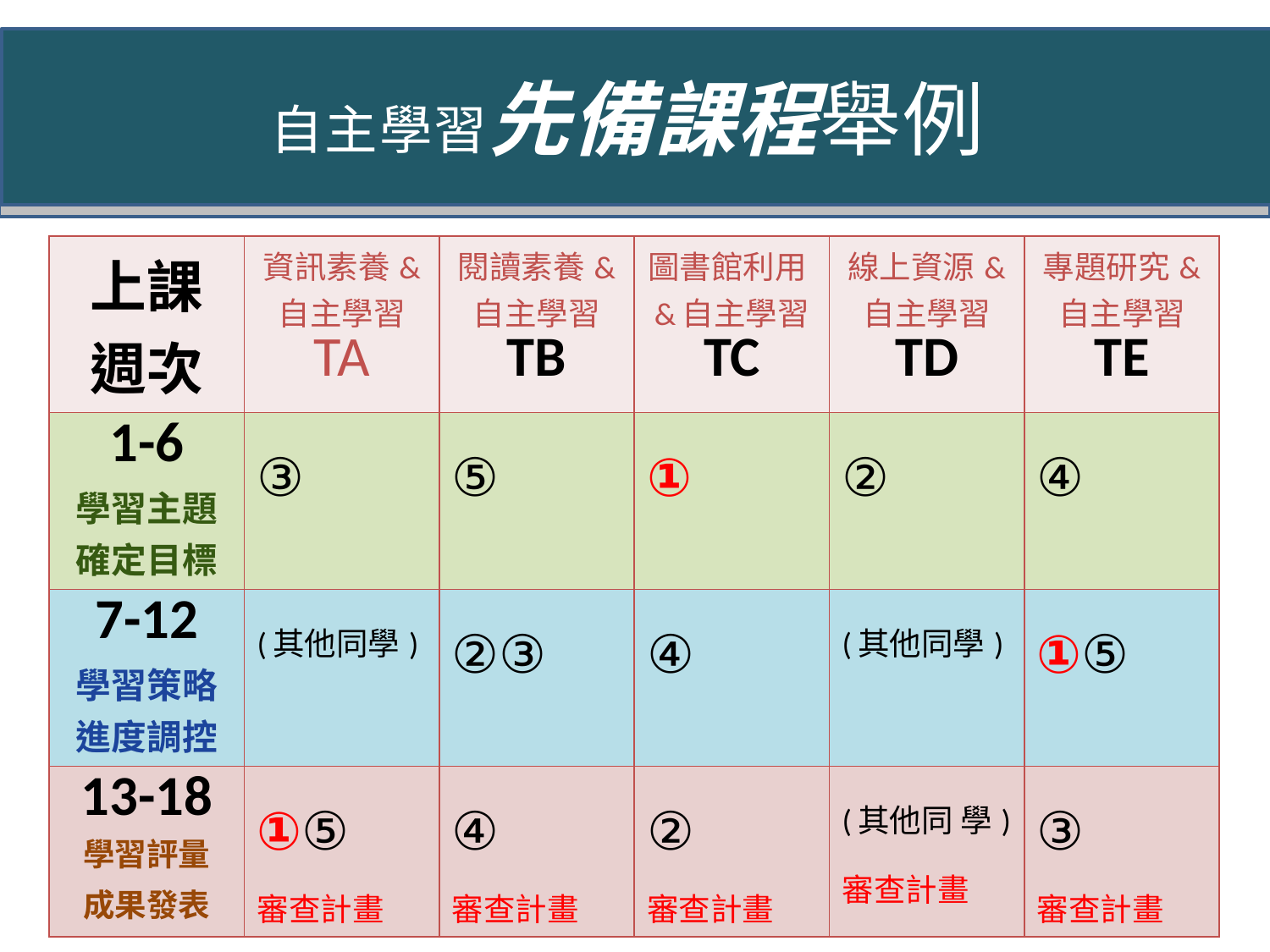

自主學習先備課程舉例

| 上課 週次 | 資訊素養& 自主學習 TA | 閱讀素養& 自主學習 TB | 圖書館利用&自主學習 TC | 線上資源& 自主學習 TD | 專題研究& 自主學習 TE |
| --- | --- | --- | --- | --- | --- |
| 1-6 學習主題 確定目標 | ③ | ⑤ | ① | ② | ④ |
| 7-12 學習策略 進度調控 | (其他同學) | ②③ | ④ | (其他同學) | ①⑤ |
| 13-18 學習評量 成果發表 | ①⑤ 審查計畫 | ④ 審查計畫 | ② 審查計畫 | (其他同 學) 審查計畫 | ③ 審查計畫 |
29